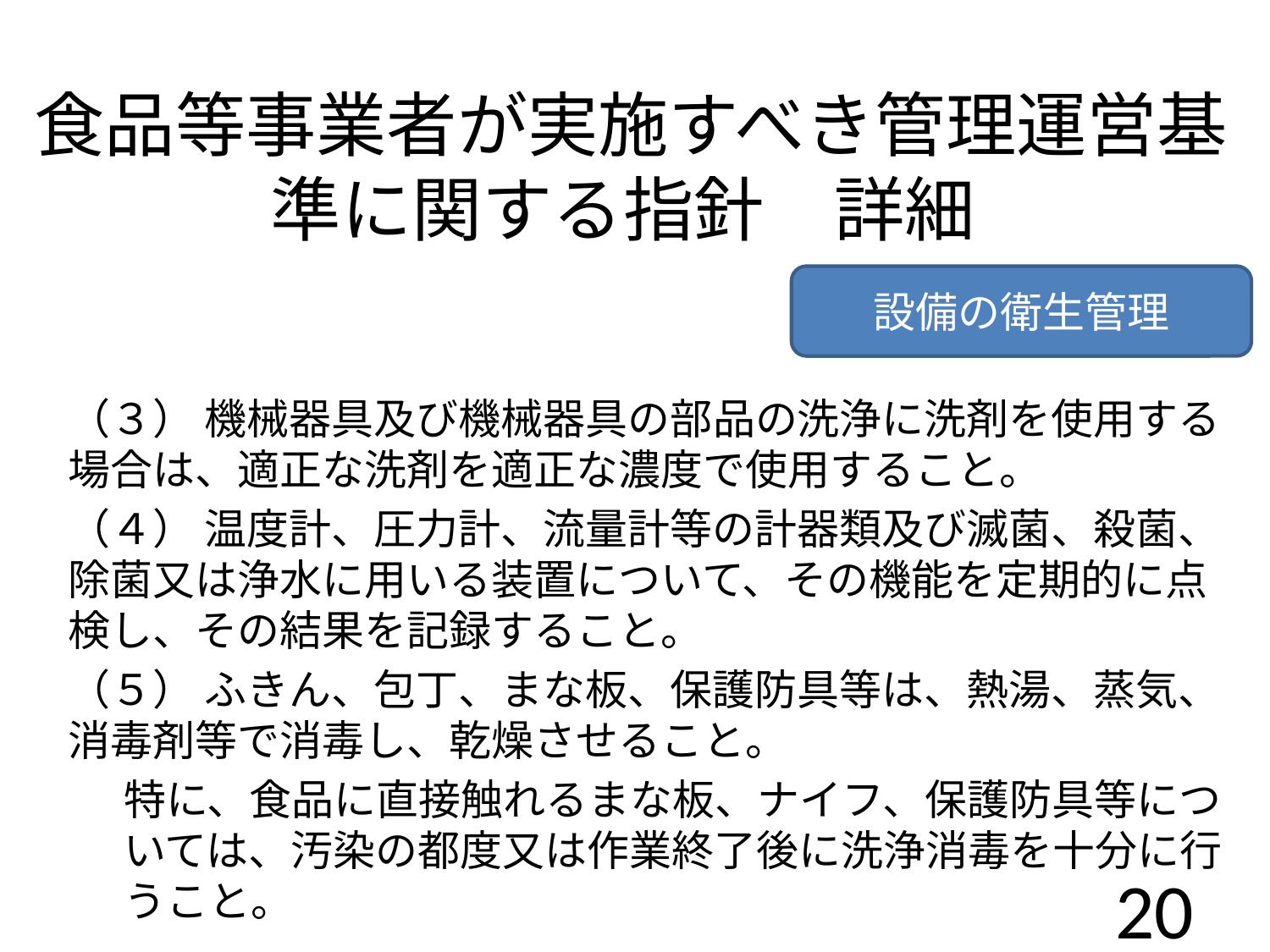

食品等事業者が実施すべき管理運営基準に関する指針　詳細
設備の衛生管理
（３） 機械器具及び機械器具の部品の洗浄に洗剤を使用する場合は、適正な洗剤を適正な濃度で使用すること。
（４） 温度計、圧力計、流量計等の計器類及び滅菌、殺菌、除菌又は浄水に用いる装置について、その機能を定期的に点検し、その結果を記録すること。
（５） ふきん、包丁、まな板、保護防具等は、熱湯、蒸気、消毒剤等で消毒し、乾燥させること。
特に、食品に直接触れるまな板、ナイフ、保護防具等については、汚染の都度又は作業終了後に洗浄消毒を十分に行うこと。
20